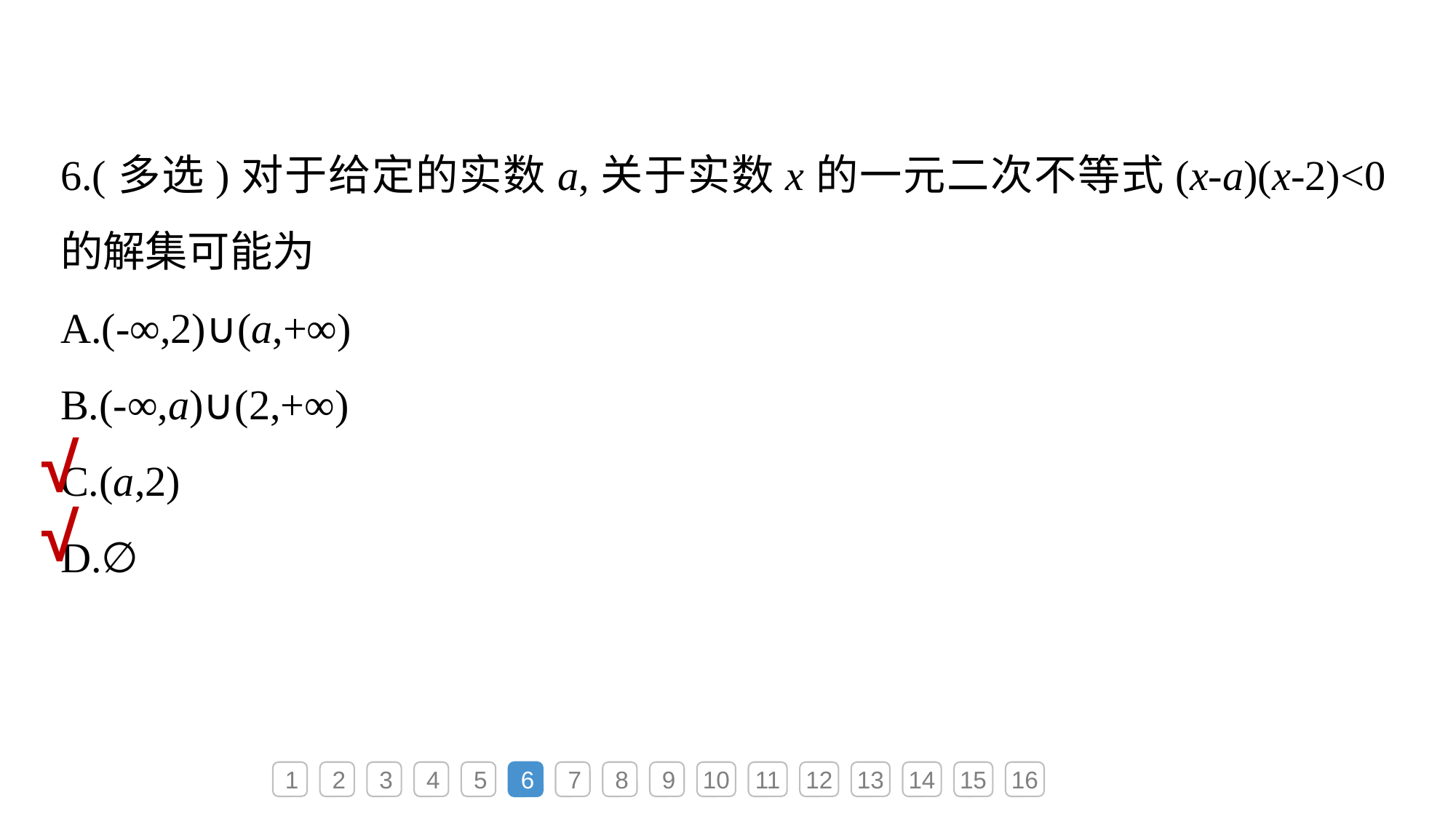

6.(多选)对于给定的实数a,关于实数x的一元二次不等式(x-a)(x-2)<0的解集可能为
A.(-∞,2)∪(a,+∞)
B.(-∞,a)∪(2,+∞)
C.(a,2)
D.∅
√
√
1
2
3
4
5
6
7
8
9
10
11
12
13
14
15
16